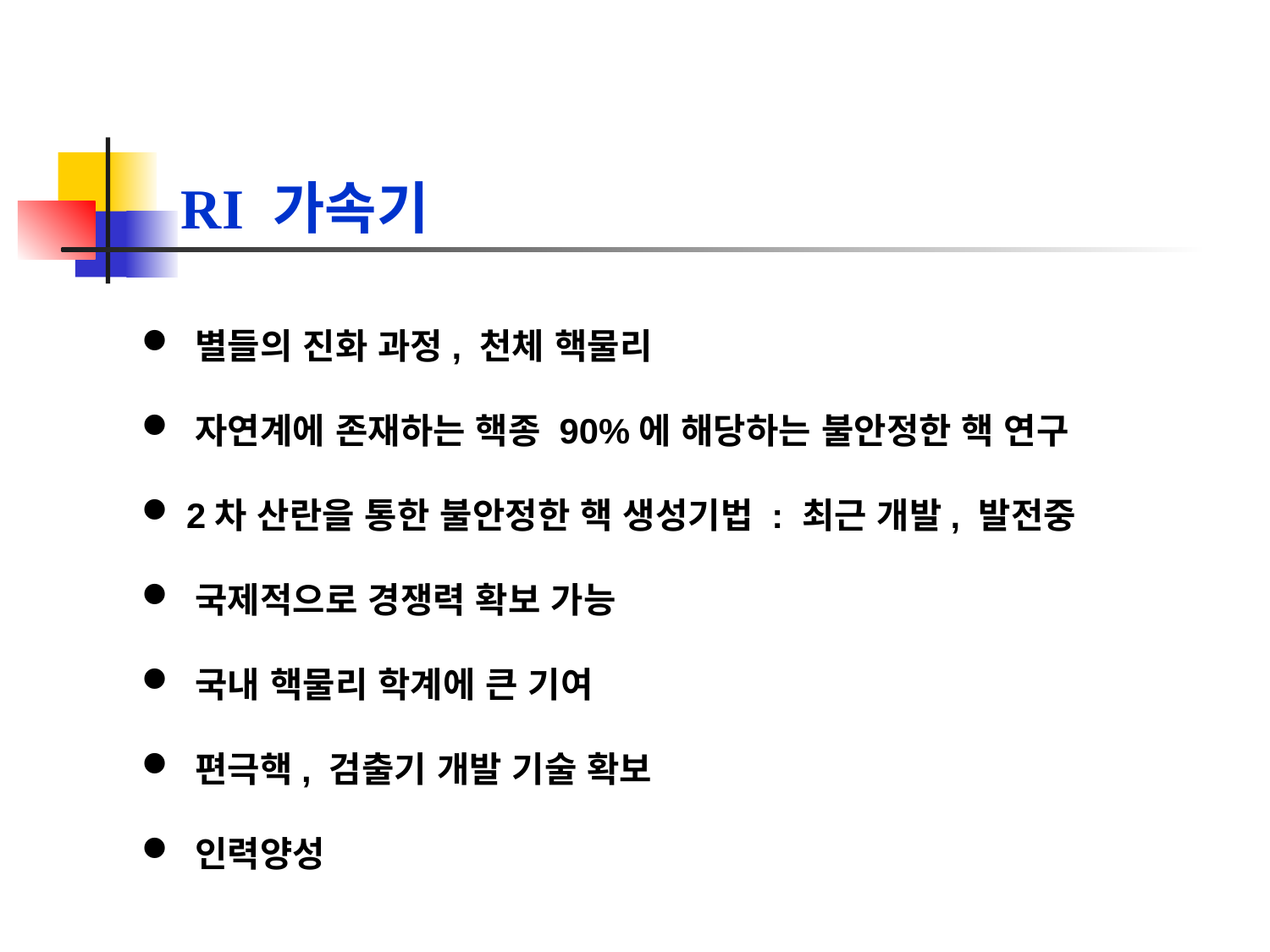

RI 가속기
 별들의 진화 과정, 천체 핵물리

 자연계에 존재하는 핵종 90%에 해당하는 불안정한 핵 연구

 2차 산란을 통한 불안정한 핵 생성기법 : 최근 개발, 발전중

 국제적으로 경쟁력 확보 가능

 국내 핵물리 학계에 큰 기여

 편극핵, 검출기 개발 기술 확보

 인력양성